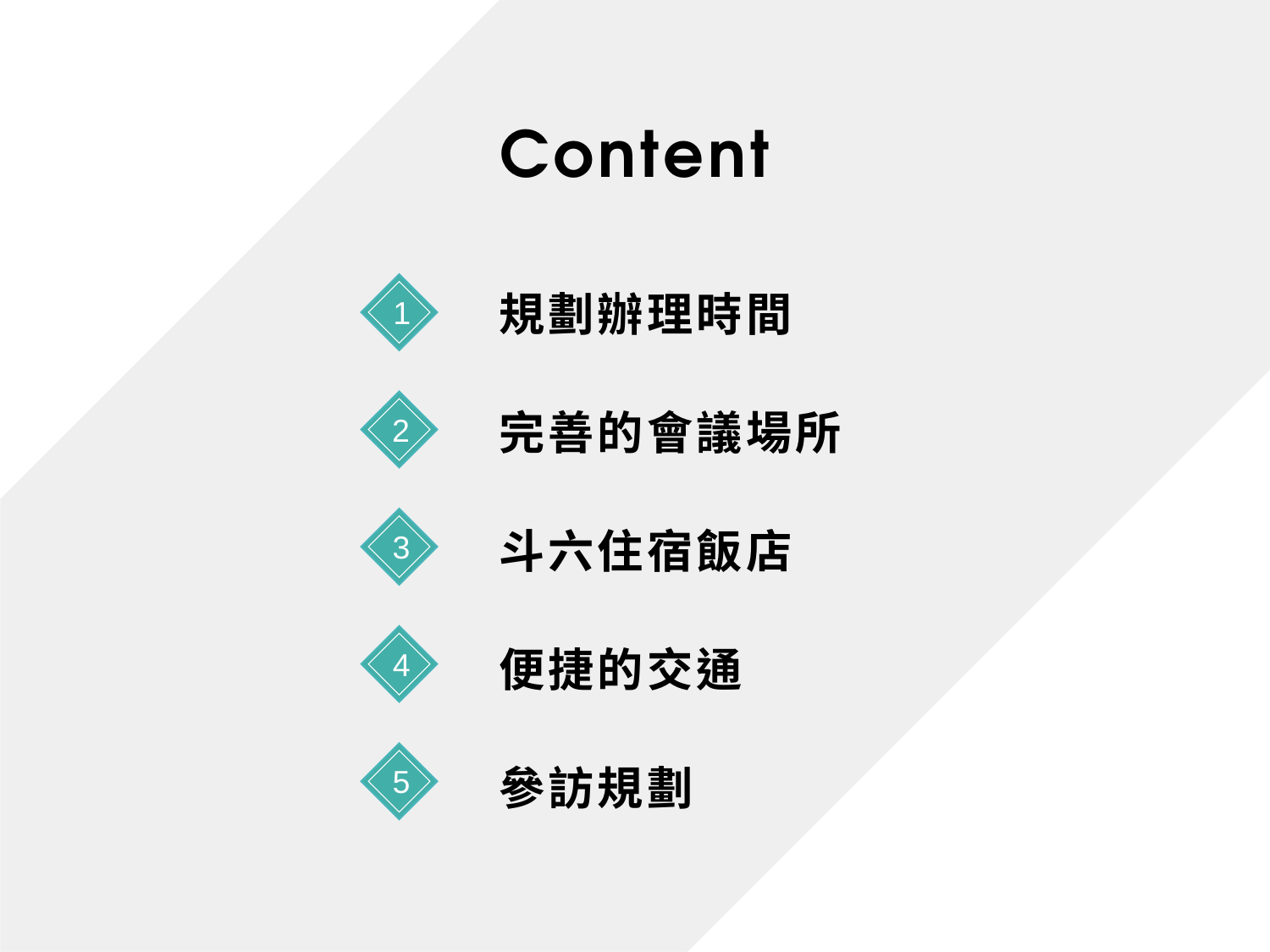

Content
規劃辦理時間
完善的會議場所
斗六住宿飯店
便捷的交通
參訪規劃

1

2

3

4

5